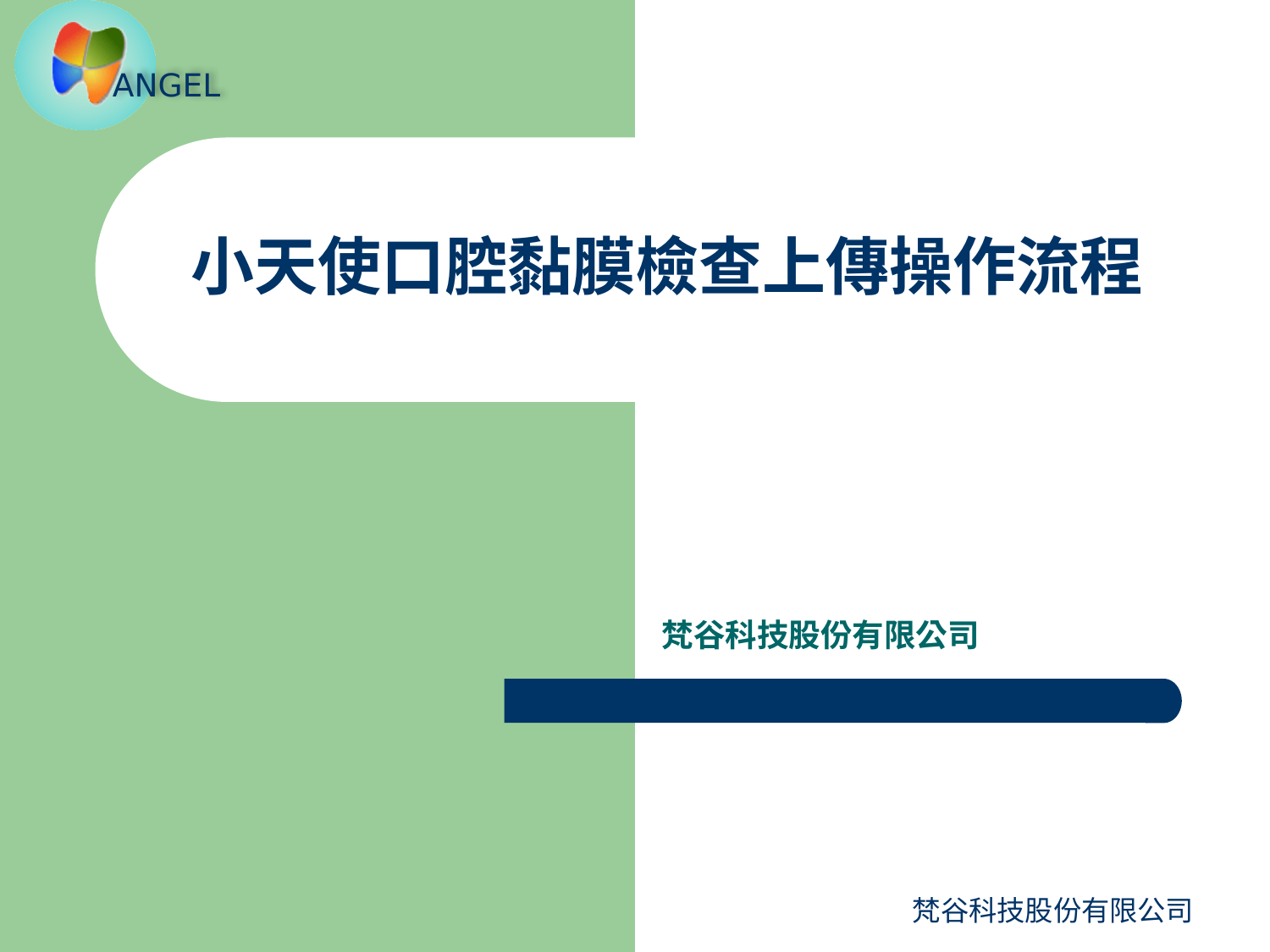

# 小天使口腔黏膜檢查上傳操作流程
梵谷科技股份有限公司
梵谷科技股份有限公司